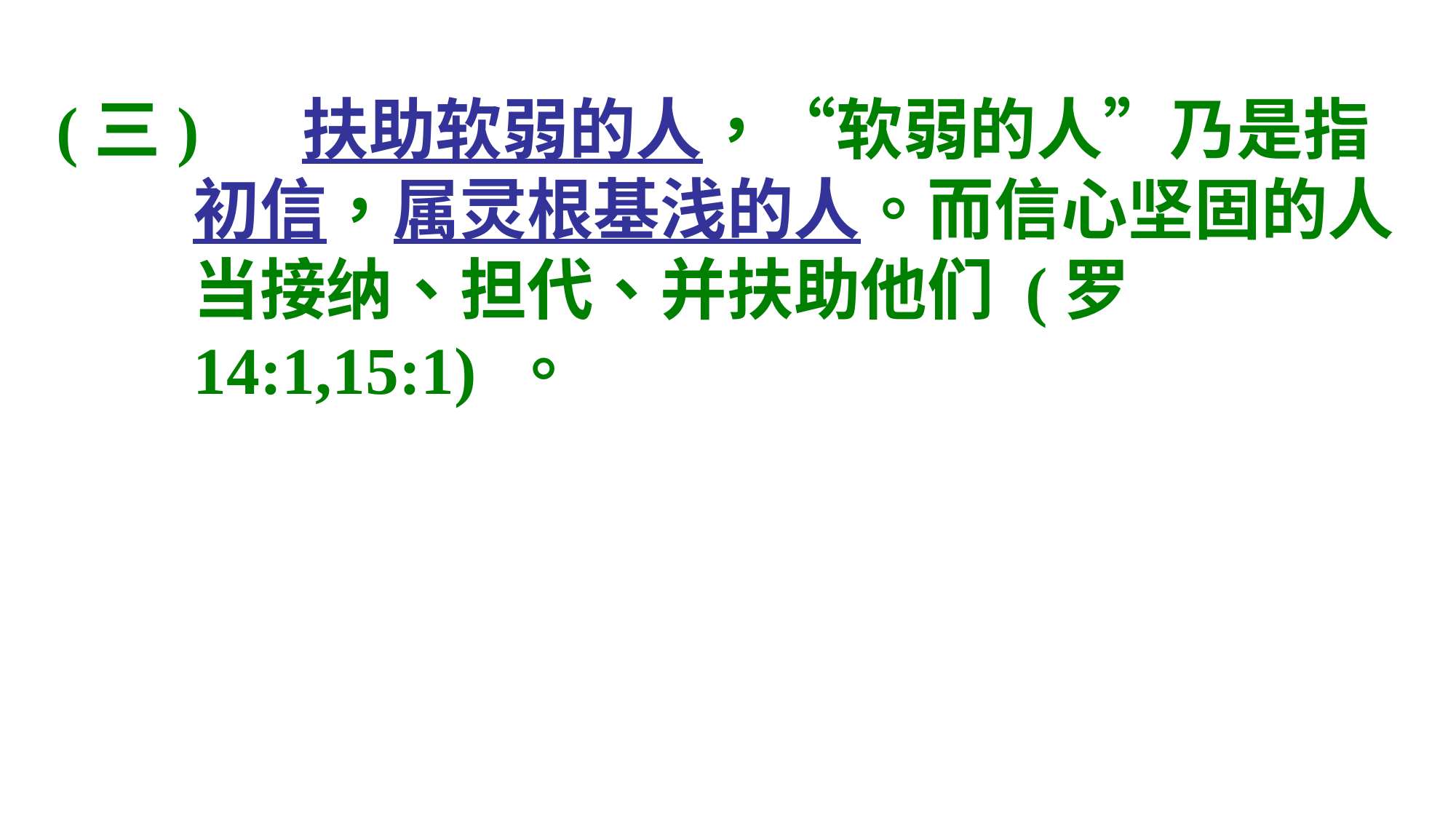

(三) 	扶助软弱的人，“软弱的人”乃是指初信，属灵根基浅的人。而信心坚固的人当接纳、担代、并扶助他们 (罗14:1,15:1) 。